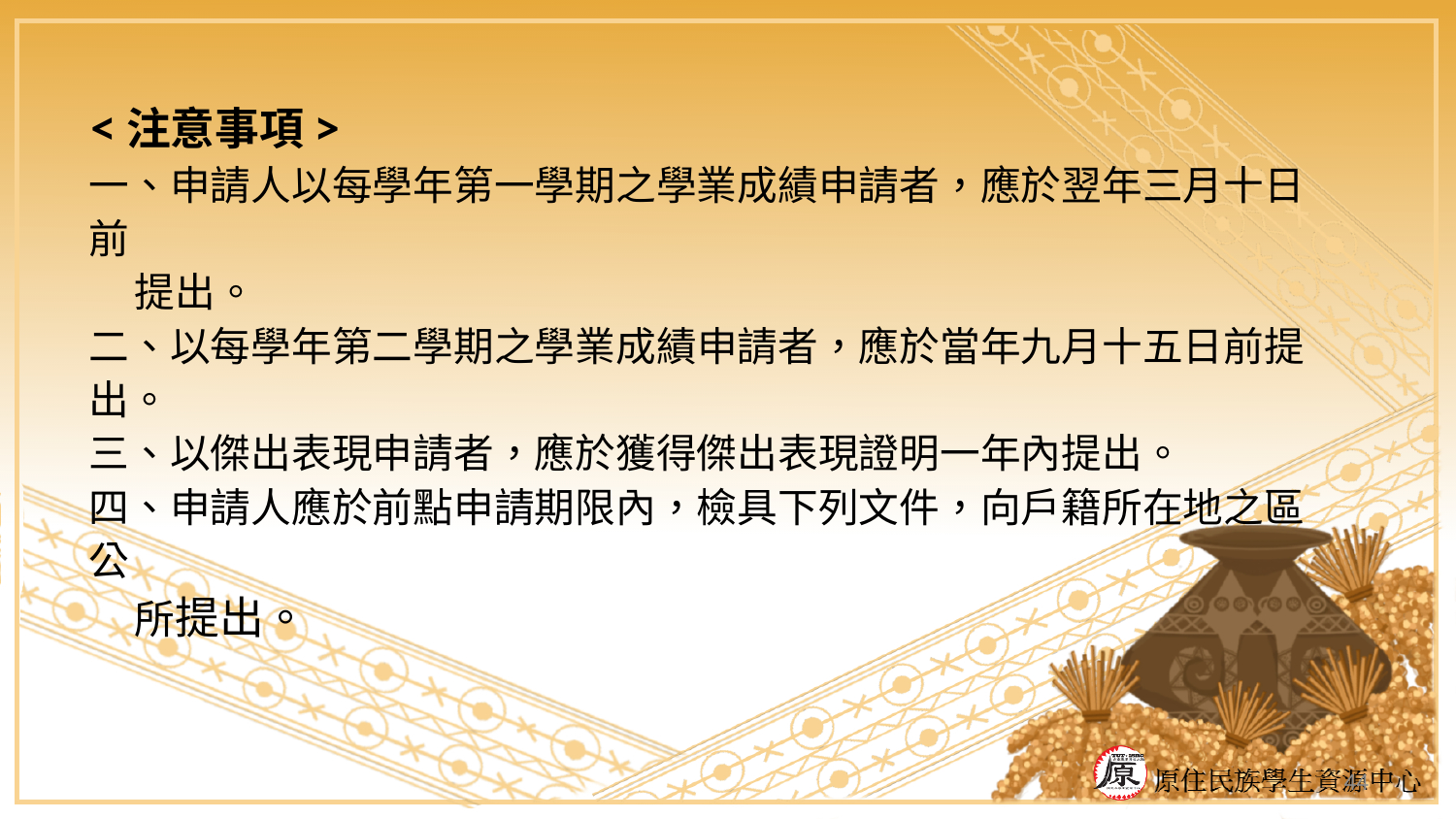

<注意事項>
一、申請人以每學年第一學期之學業成績申請者，應於翌年三月十日前
    提出。
二、以每學年第二學期之學業成績申請者，應於當年九月十五日前提出。
三、以傑出表現申請者，應於獲得傑出表現證明一年內提出。
四、申請人應於前點申請期限內，檢具下列文件，向戶籍所在地之區公
    所提出。
44